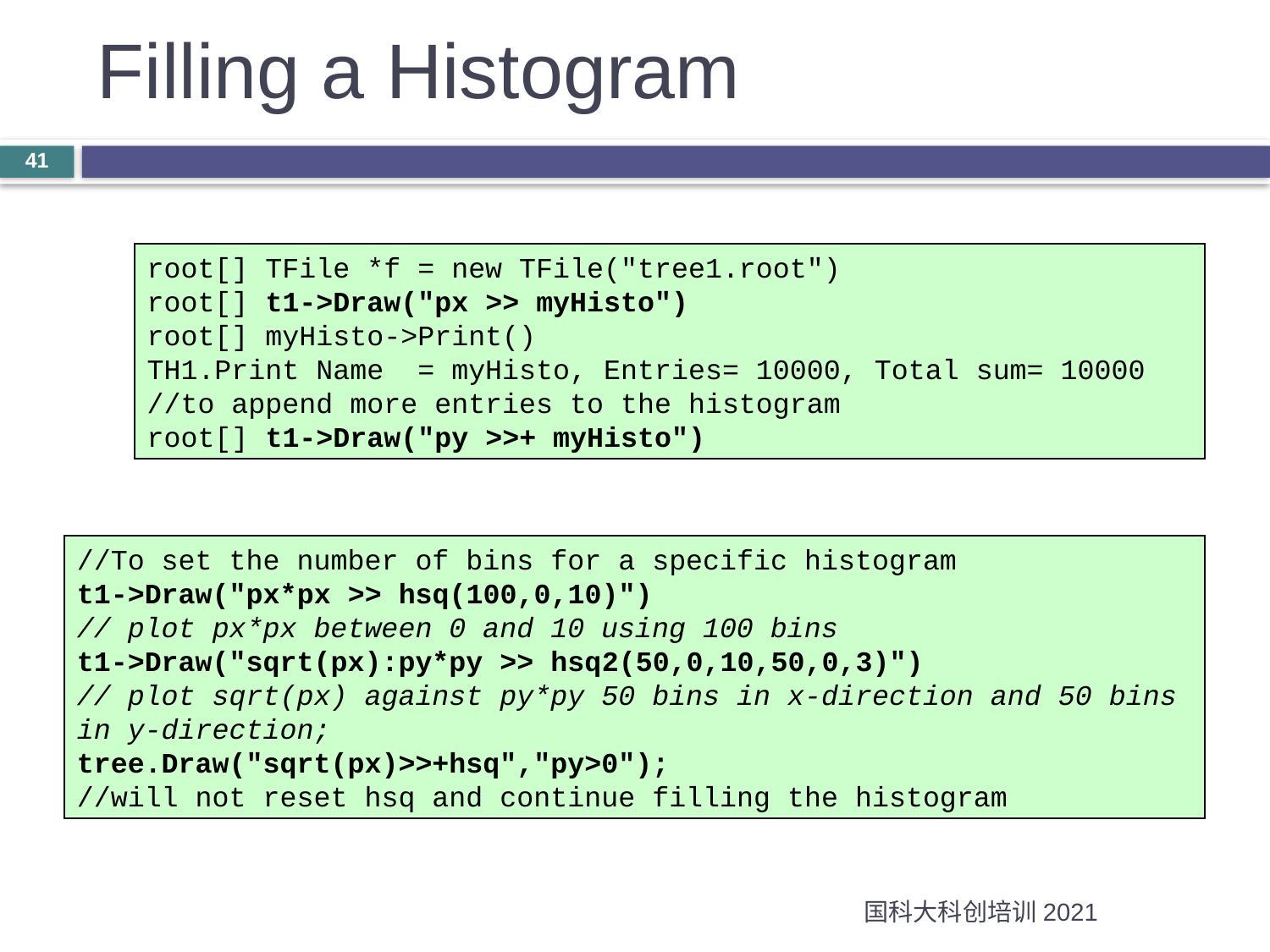

Filling a Histogram
root[] TFile *f = new TFile("tree1.root")
root[] t1->Draw("px >> myHisto")
root[] myHisto->Print()
TH1.Print Name  = myHisto, Entries= 10000, Total sum= 10000
//to append more entries to the histogram
root[] t1->Draw("py >>+ myHisto")
//To set the number of bins for a specific histogram
t1->Draw("px*px >> hsq(100,0,10)")
// plot px*px between 0 and 10 using 100 bins
t1->Draw("sqrt(px):py*py >> hsq2(50,0,10,50,0,3)")
// plot sqrt(px) against py*py 50 bins in x-direction and 50 bins in y-direction;
tree.Draw("sqrt(px)>>+hsq","py>0");
//will not reset hsq and continue filling the histogram
国科大科创培训2021
41